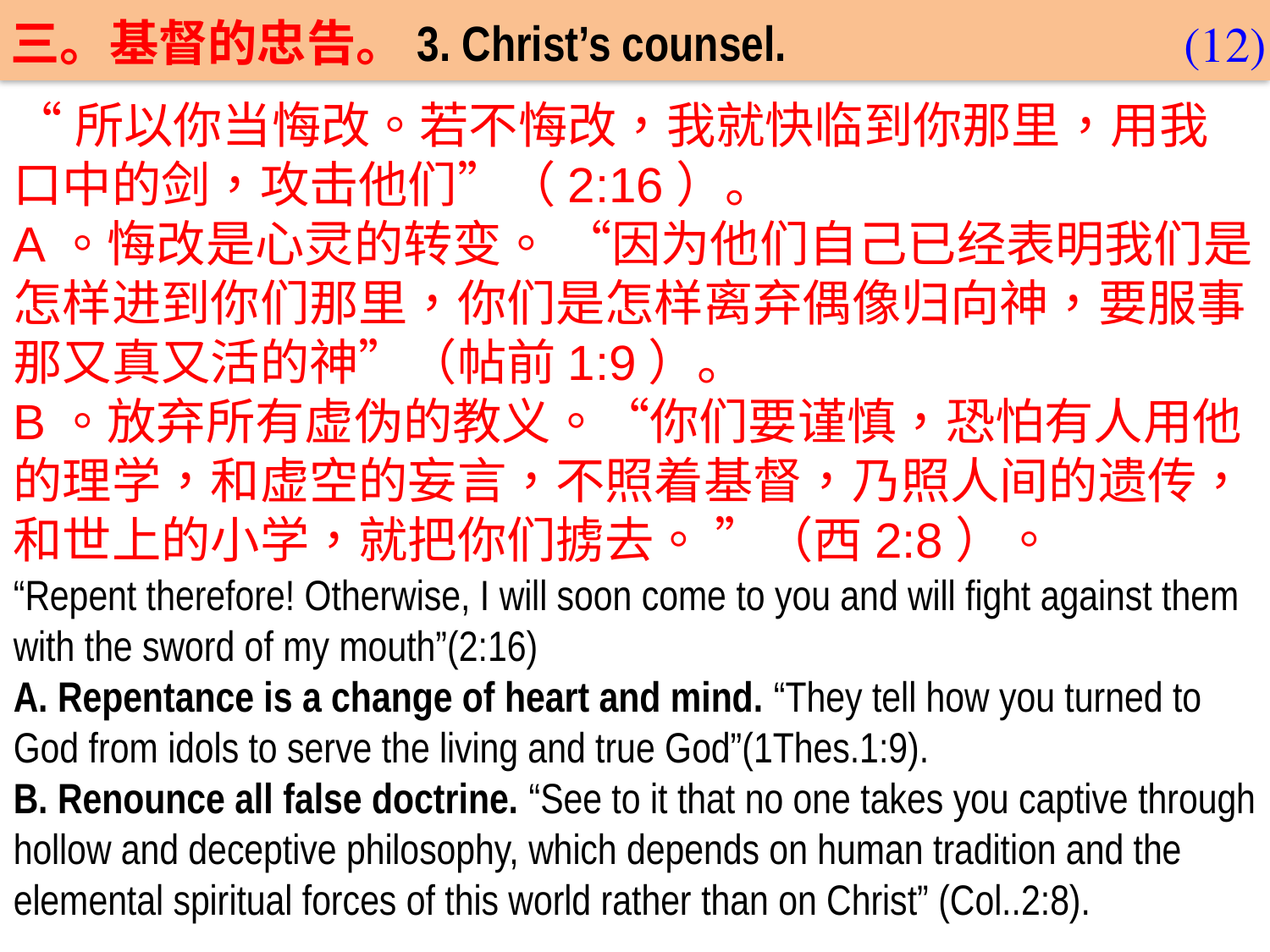

三。基督的忠告。3. Christ’s counsel.
(12)
“所以你当悔改。若不悔改，我就快临到你那里，用我口中的剑，攻击他们”（2:16）。
A。悔改是心灵的转变。 “因为他们自己已经表明我们是怎样进到你们那里，你们是怎样离弃偶像归向神，要服事那又真又活的神”（帖前1:9）。
B。放弃所有虚伪的教义。“你们要谨慎，恐怕有人用他的理学，和虚空的妄言，不照着基督，乃照人间的遗传，和世上的小学，就把你们掳去。 ”（西2:8）。
“Repent therefore! Otherwise, I will soon come to you and will fight against them with the sword of my mouth”(2:16)
A. Repentance is a change of heart and mind. “They tell how you turned to God from idols to serve the living and true God”(1Thes.1:9).
B. Renounce all false doctrine. “See to it that no one takes you captive through hollow and deceptive philosophy, which depends on human tradition and the elemental spiritual forces of this world rather than on Christ” (Col..2:8).